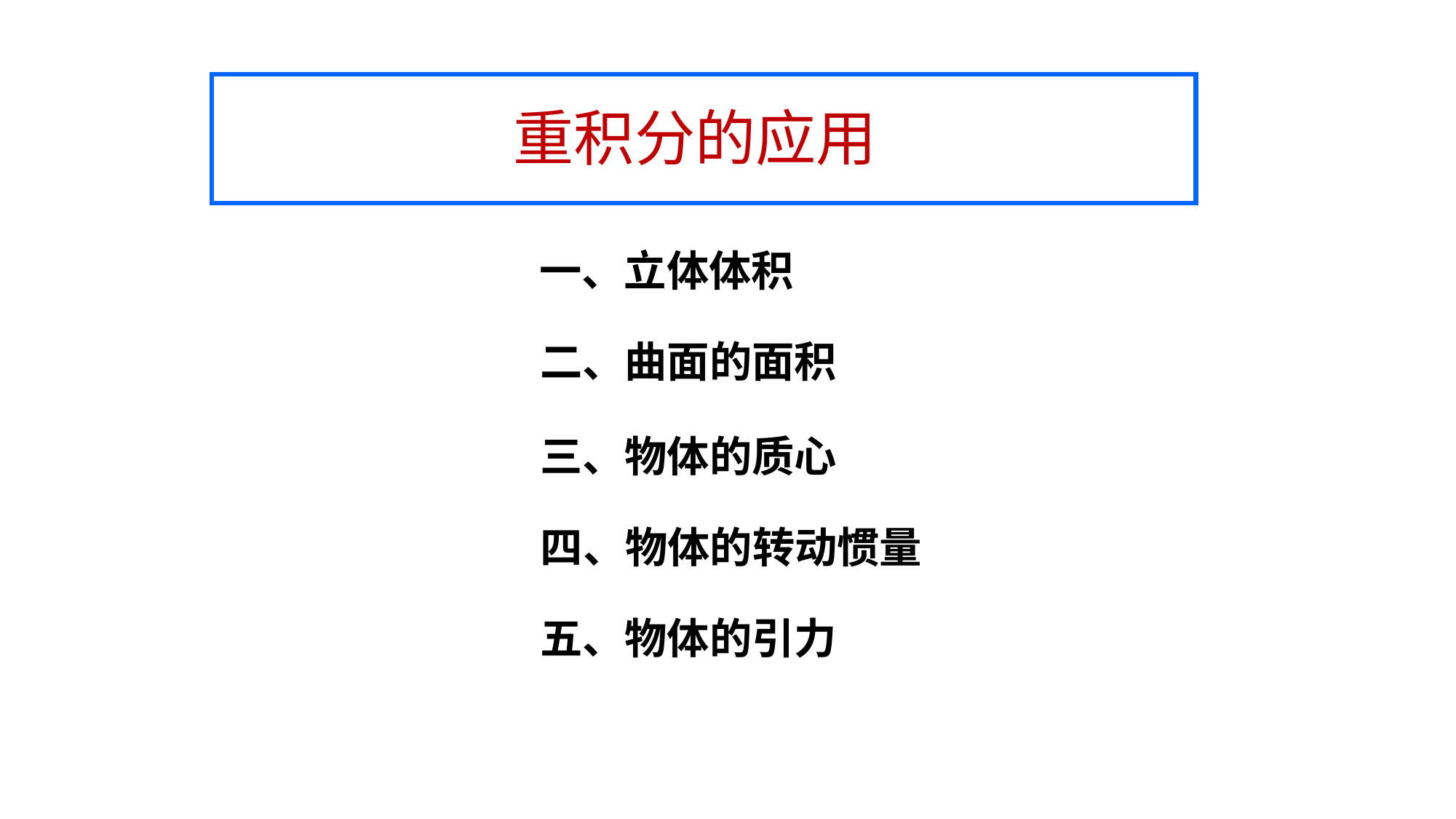

重积分的应用
一、立体体积
二、曲面的面积
三、物体的质心
四、物体的转动惯量
五、物体的引力